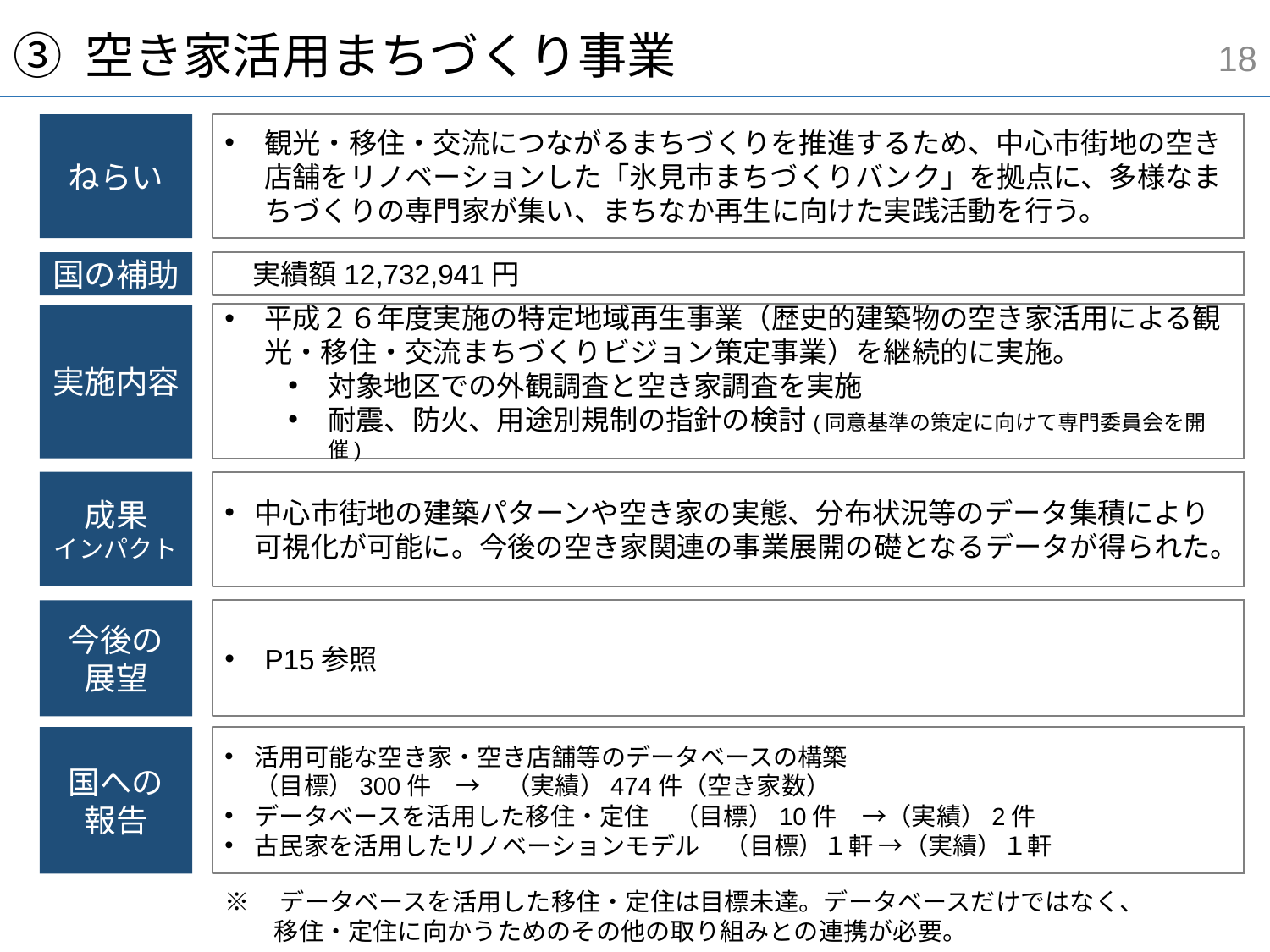

18
# ③ 空き家活用まちづくり事業
観光・移住・交流につながるまちづくりを推進するため、中心市街地の空き店舗をリノベーションした「氷見市まちづくりバンク」を拠点に、多様なまちづくりの専門家が集い、まちなか再生に向けた実践活動を行う。
ねらい
国の補助
　実績額12,732,941円
平成２６年度実施の特定地域再生事業（歴史的建築物の空き家活用による観光・移住・交流まちづくりビジョン策定事業）を継続的に実施。
対象地区での外観調査と空き家調査を実施
耐震、防火、用途別規制の指針の検討(同意基準の策定に向けて専門委員会を開催)
実施内容
成果
インパクト
中心市街地の建築パターンや空き家の実態、分布状況等のデータ集積により可視化が可能に。今後の空き家関連の事業展開の礎となるデータが得られた。
今後の
展望
P15参照
国への
報告
活用可能な空き家・空き店舗等のデータベースの構築
（目標）300件　→　（実績）474件（空き家数）
データベースを活用した移住・定住　（目標）10件　→（実績）2件
古民家を活用したリノベーションモデル　（目標）１軒 →（実績）１軒
※　データベースを活用した移住・定住は目標未達。データベースだけではなく、
　　移住・定住に向かうためのその他の取り組みとの連携が必要。